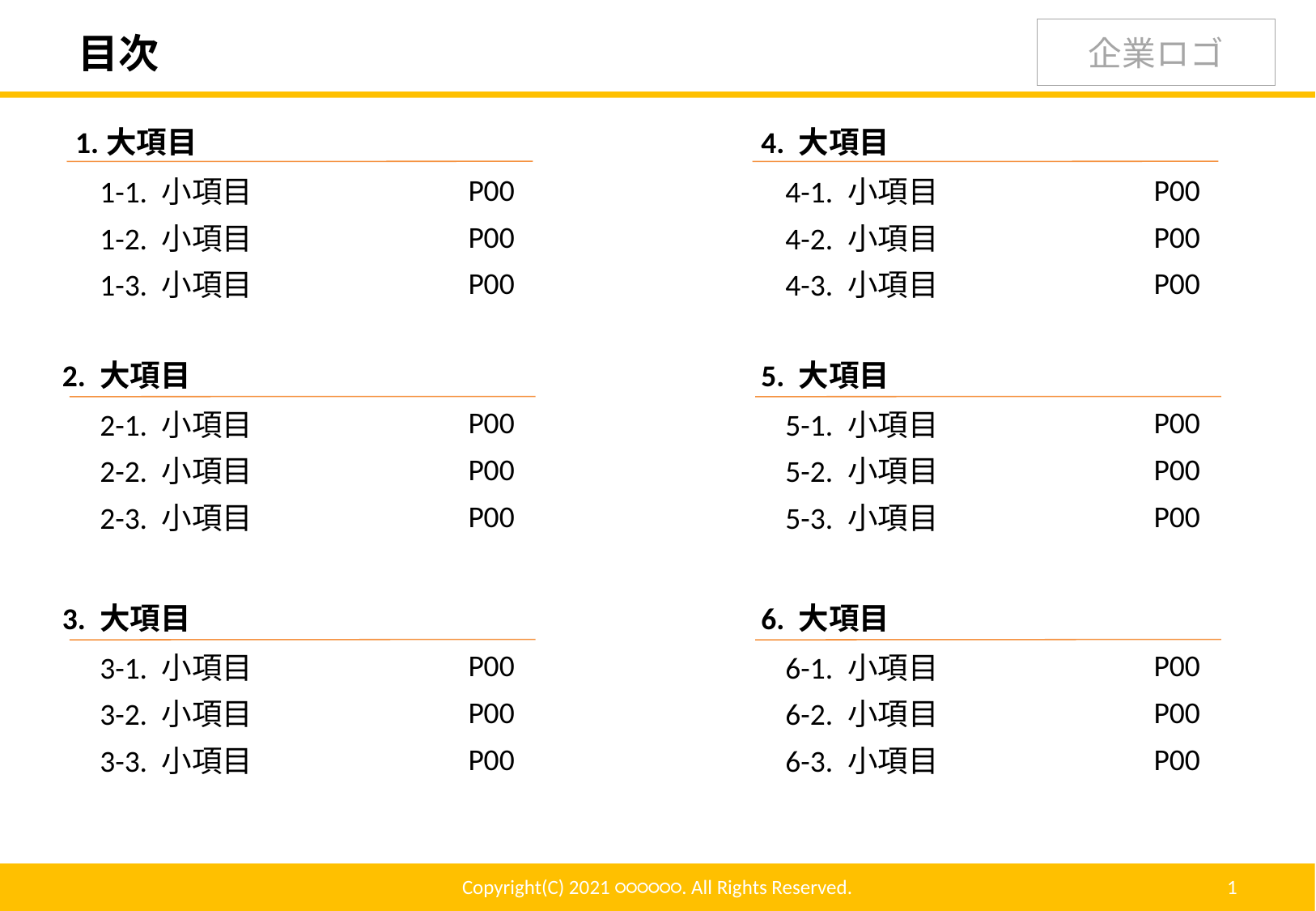

# 目次
1.大項目
4. 大項目
P00
P00
P00
P00
P00
P00
1-1. 小項目
1-2. 小項目
1-3. 小項目
4-1. 小項目
4-2. 小項目
4-3. 小項目
2. 大項目
5. 大項目
P00
P00
P00
P00
P00
P00
2-1. 小項目
2-2. 小項目
2-3. 小項目
5-1. 小項目
5-2. 小項目
5-3. 小項目
3. 大項目
6. 大項目
P00
P00
P00
P00
P00
P00
3-1. 小項目
3-2. 小項目
3-3. 小項目
6-1. 小項目
6-2. 小項目
6-3. 小項目
Copyright(C) 2021 ○○○○○○. All Rights Reserved.
1